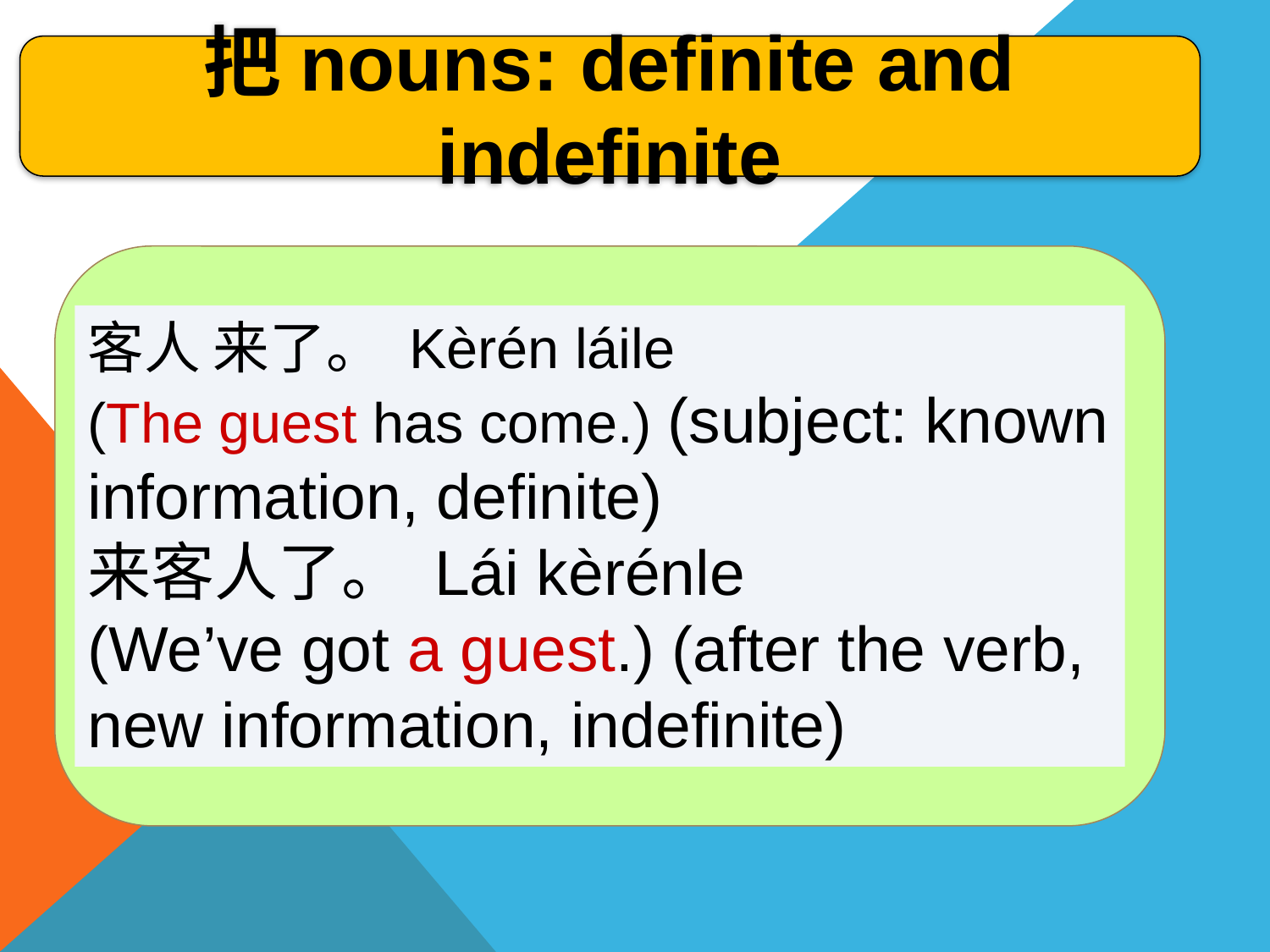

把nouns: definite and indefinite

客人 来了。 Kèrén láile
(The guest has come.) (subject: known information, definite)
来客人了。 Lái kèrénle
(We’ve got a guest.) (after the verb, new information, indefinite)